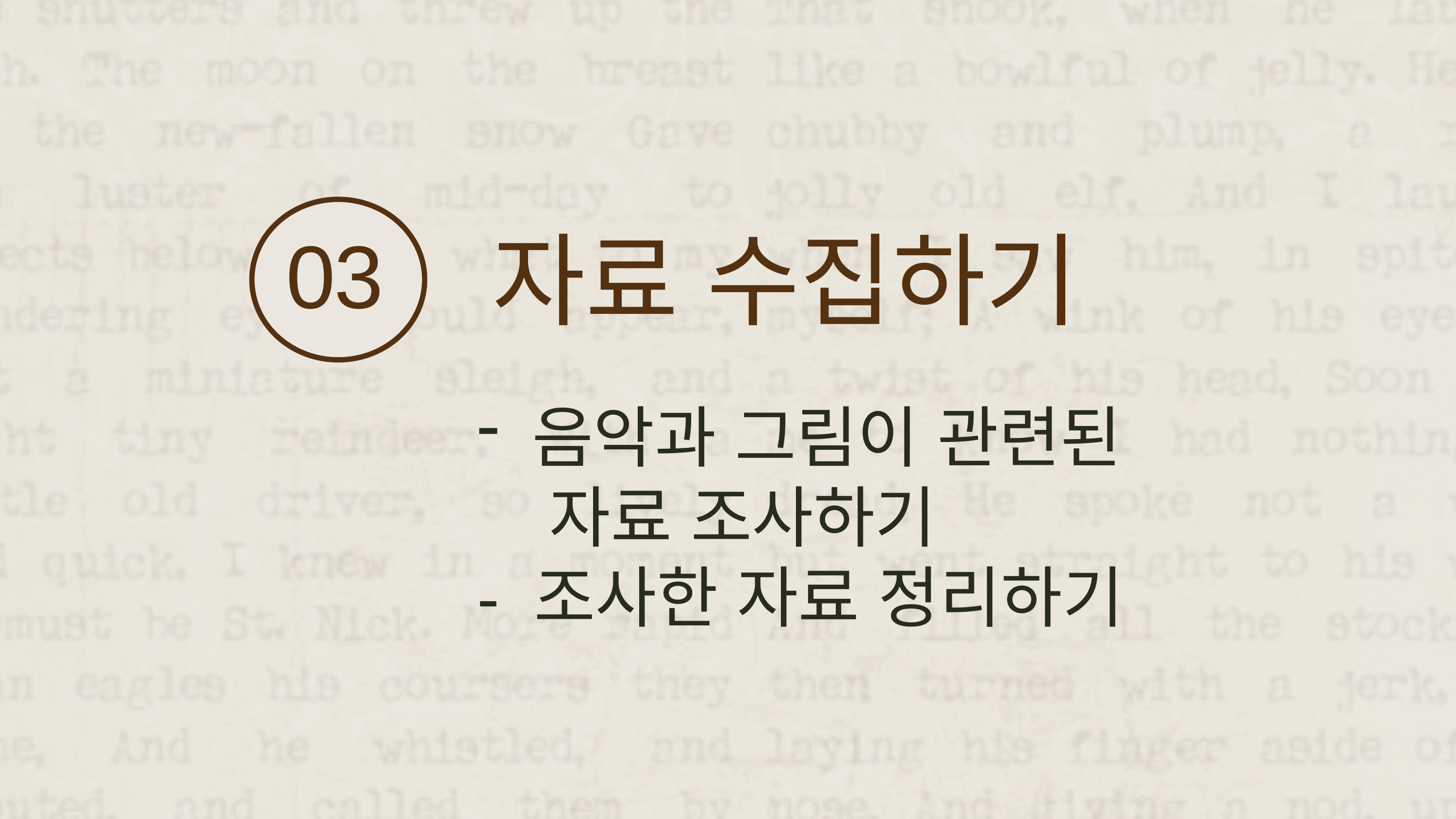

03

자료 수집하기
음악과 그림이 관련된
   자료 조사하기
- 조사한 자료 정리하기